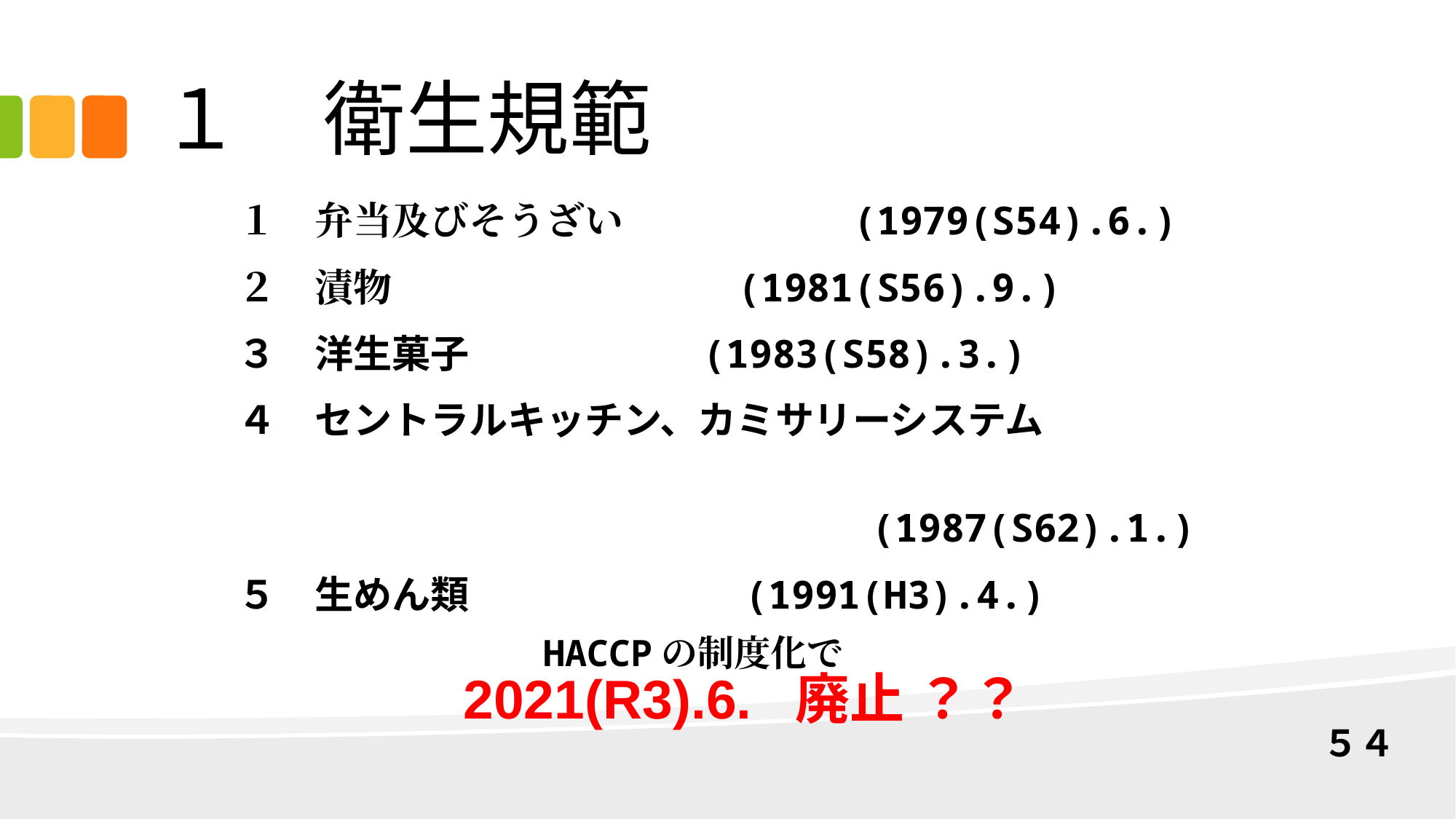

# １　衛生規範
１　弁当及びそうざい  　　　　　 (1979(S54).6.)
２　漬物             　　　　　  (1981(S56).9.)
３　洋生菓子　　                 (1983(S58).3.)
４　セントラルキッチン、カミサリーシステム
　　　　　　　　　　　　　　　 　(1987(S62).1.)
５　生めん類            　　　　 (1991(H3).4.)
　HACCPの制度化で
2021(R3).6.  廃止 ？？

５４